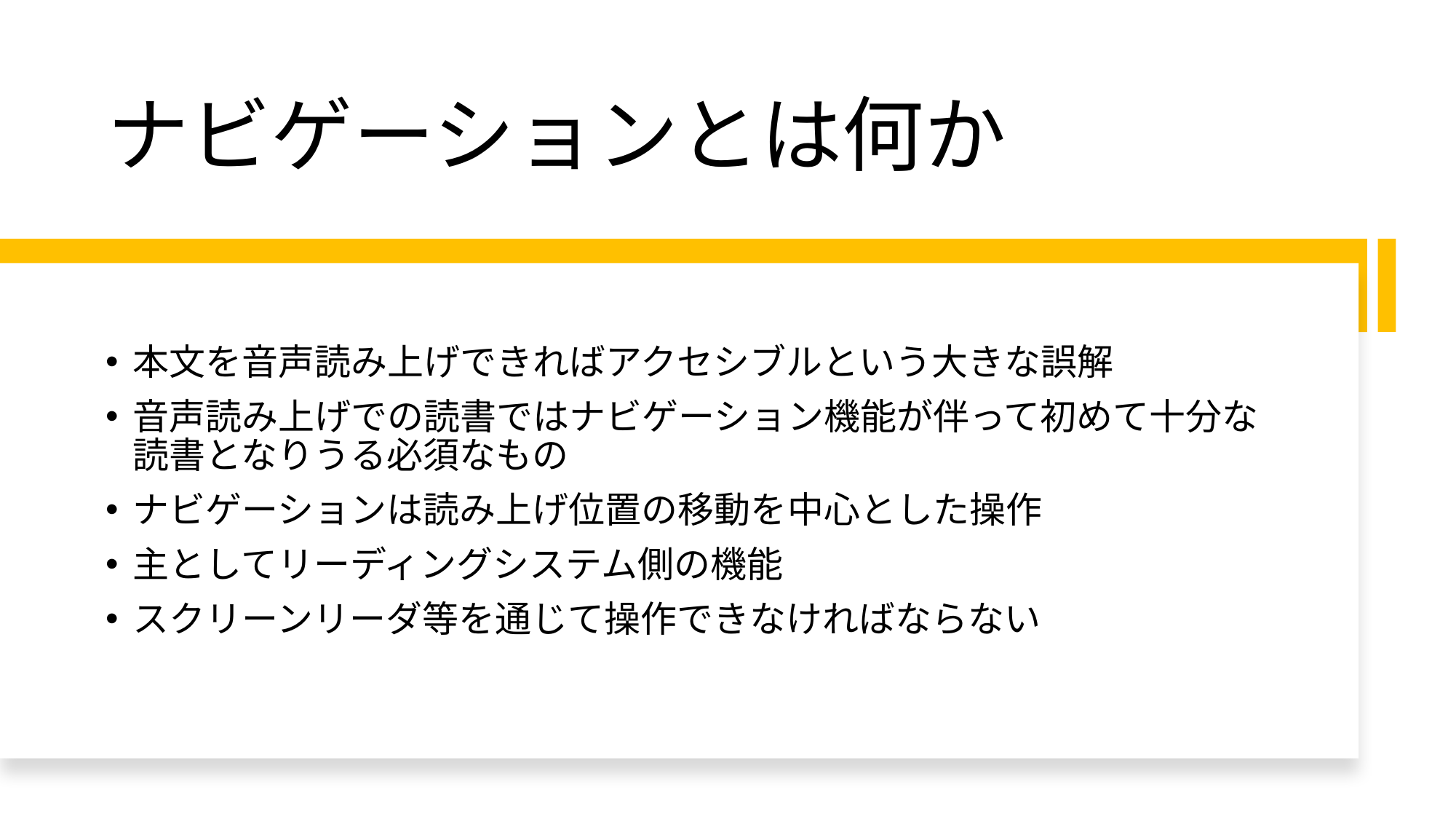

# ナビゲーションとは何か

本文を音声読み上げできればアクセシブルという大きな誤解
音声読み上げでの読書ではナビゲーション機能が伴って初めて十分な読書となりうる必須なもの
ナビゲーションは読み上げ位置の移動を中心とした操作
主としてリーディングシステム側の機能
スクリーンリーダ等を通じて操作できなければならない